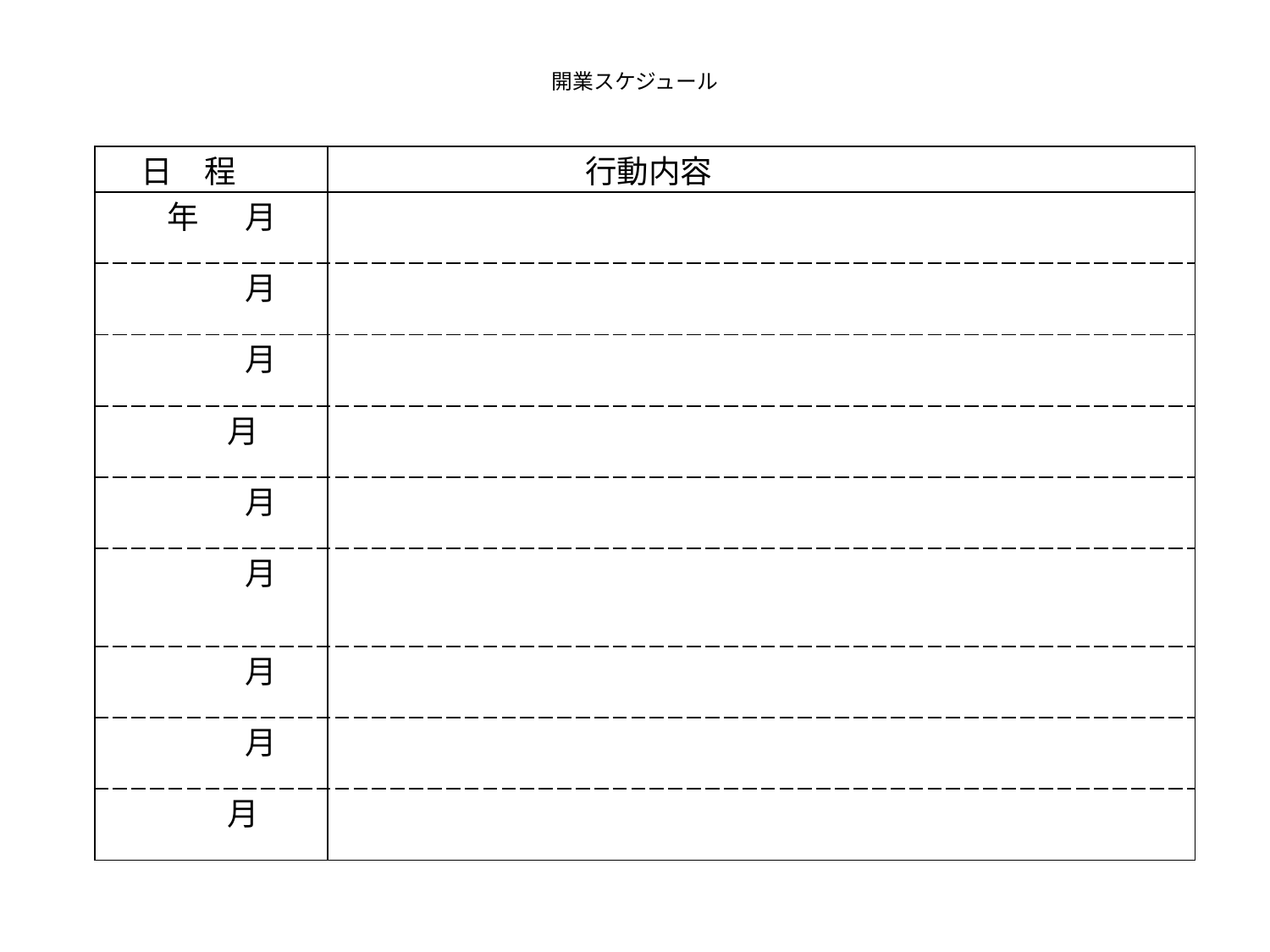

# 開業スケジュール
| 日　程 | 行動内容 |
| --- | --- |
| 年 　月 |  |
| 月 |  |
| 月 |  |
| 月 |  |
| 月 |  |
| 月 |  |
| 月 |  |
| 月 |  |
| 月 |  |